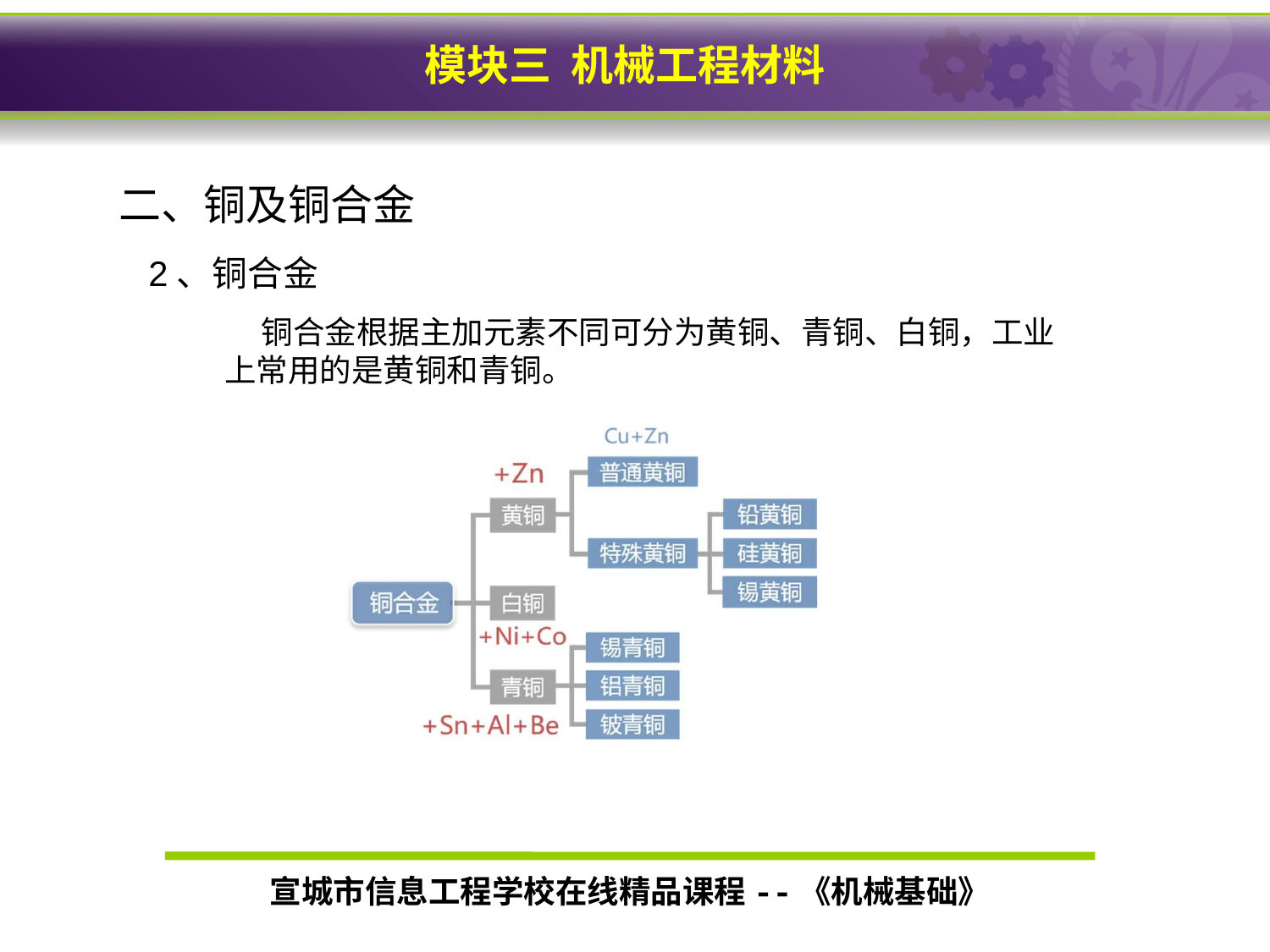

二、铜及铜合金
2、铜合金
    铜合金根据主加元素不同可分为黄铜、青铜、白铜，工业上常用的是黄铜和青铜。